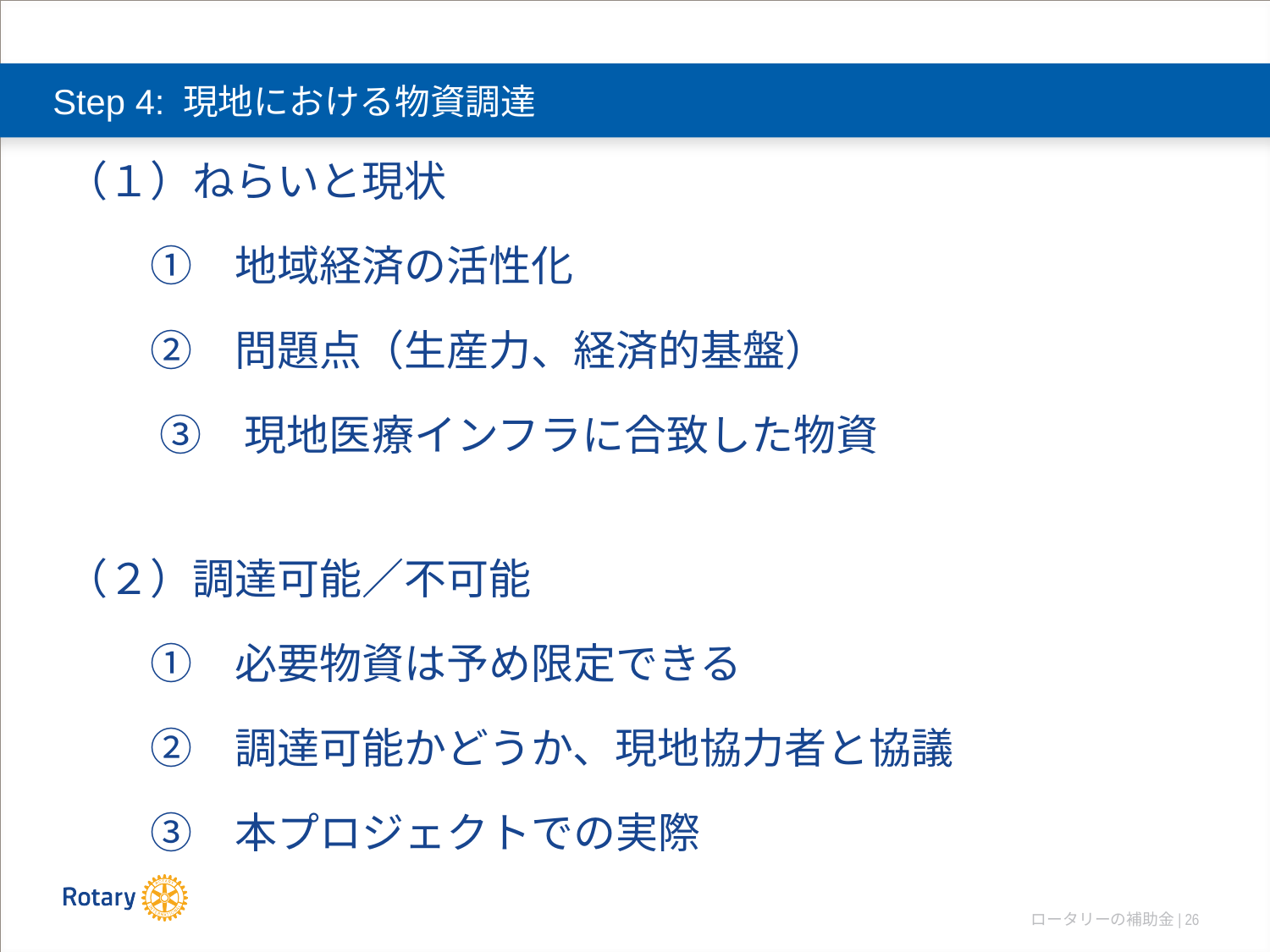

# Step 4: 現地における物資調達
（１）ねらいと現状
　　①　地域経済の活性化
　　②　問題点（生産力、経済的基盤）
　　 ③　現地医療インフラに合致した物資

（２）調達可能／不可能
　　①　必要物資は予め限定できる
　　②　調達可能かどうか、現地協力者と協議
　　③　本プロジェクトでの実際